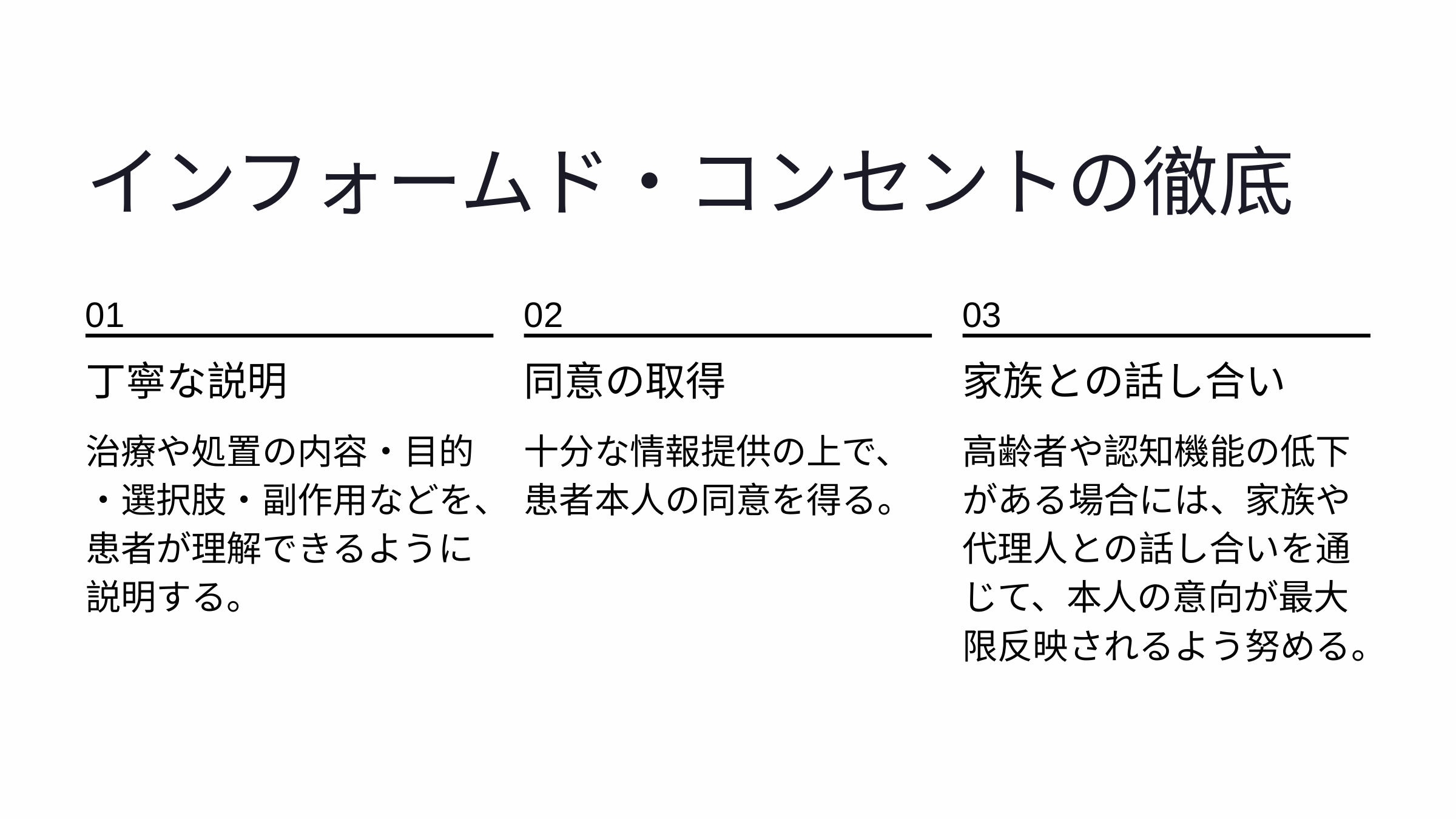

インフォームド・コンセントの徹底
01
02
03

丁寧な説明
同意の取得
家族との話し合い
治療や処置の内容・目的・選択肢・副作用などを、患者が理解できるように説明する。
十分な情報提供の上で、患者本人の同意を得る。
高齢者や認知機能の低下がある場合には、家族や代理人との話し合いを通じて、本人の意向が最大限反映されるよう努める。